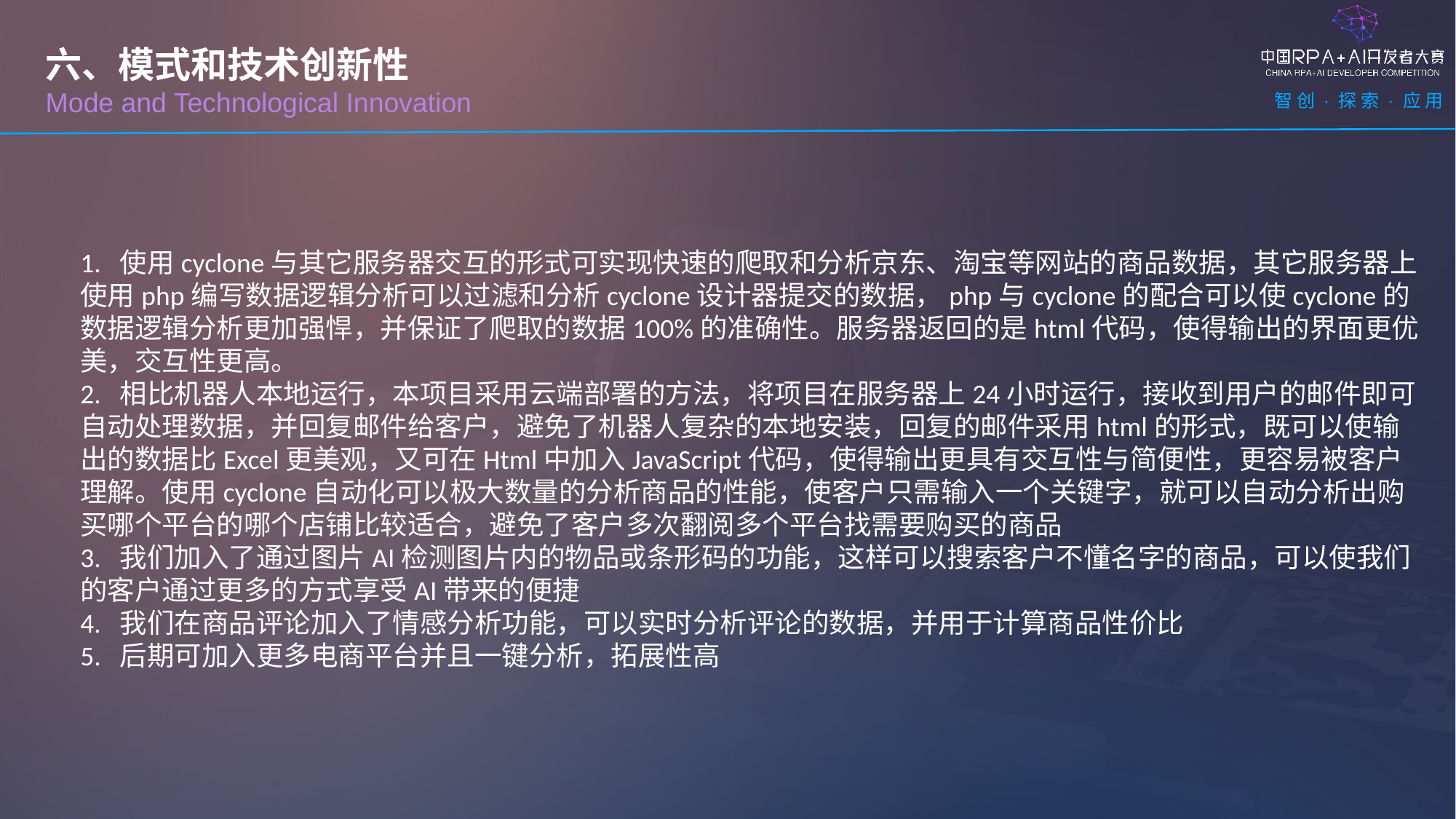

六、模式和技术创新性
Mode and Technological Innovation
1.  使用cyclone与其它服务器交互的形式可实现快速的爬取和分析京东、淘宝等网站的商品数据，其它服务器上使用php编写数据逻辑分析可以过滤和分析cyclone设计器提交的数据，php与cyclone的配合可以使cyclone的数据逻辑分析更加强悍，并保证了爬取的数据100%的准确性。服务器返回的是html代码，使得输出的界面更优美，交互性更高。
2.  相比机器人本地运行，本项目采用云端部署的方法，将项目在服务器上24小时运行，接收到用户的邮件即可自动处理数据，并回复邮件给客户，避免了机器人复杂的本地安装，回复的邮件采用html的形式，既可以使输出的数据比Excel更美观，又可在Html中加入JavaScript代码，使得输出更具有交互性与简便性，更容易被客户理解。使用cyclone自动化可以极大数量的分析商品的性能，使客户只需输入一个关键字，就可以自动分析出购买哪个平台的哪个店铺比较适合，避免了客户多次翻阅多个平台找需要购买的商品
3.  我们加入了通过图片AI检测图片内的物品或条形码的功能，这样可以搜索客户不懂名字的商品，可以使我们的客户通过更多的方式享受AI带来的便捷
4.  我们在商品评论加入了情感分析功能，可以实时分析评论的数据，并用于计算商品性价比
5.  后期可加入更多电商平台并且一键分析，拓展性高